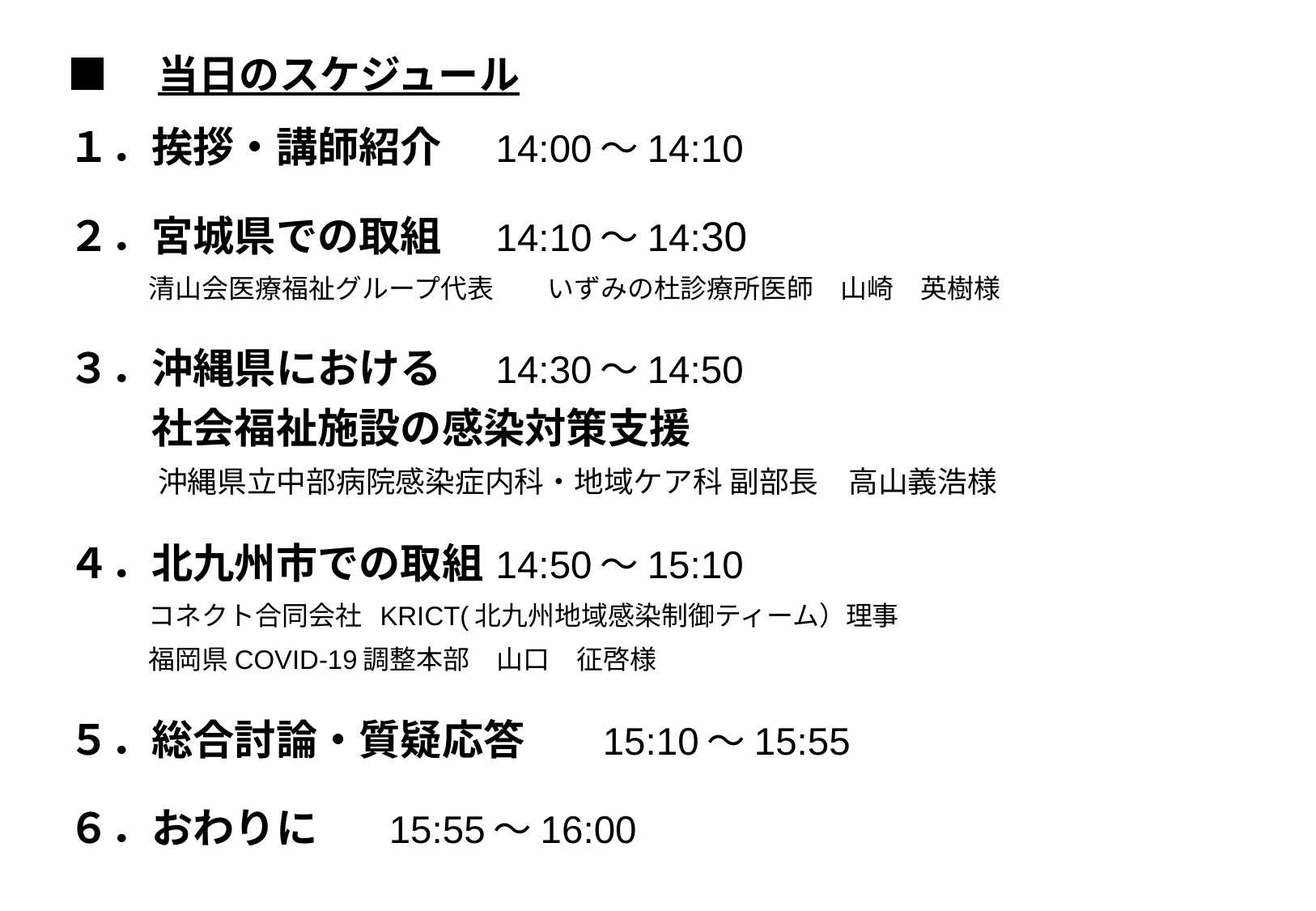

# ■　当日のスケジュール
１．挨拶・講師紹介		14:00～14:10

２．宮城県での取組		14:10～14:30
　　　清山会医療福祉グループ代表　　いずみの杜診療所医師　山崎　英樹様

３．沖縄県における		14:30～14:50
　　社会福祉施設の感染対策支援
　　　沖縄県立中部病院感染症内科・地域ケア科 副部長　高山義浩様

４．北九州市での取組		14:50～15:10
　　　コネクト合同会社  KRICT(北九州地域感染制御ティーム）理事
　　　福岡県COVID-19調整本部　山口　征啓様

５．総合討論・質疑応答	15:10～15:55

６．おわりに			15:55～16:00